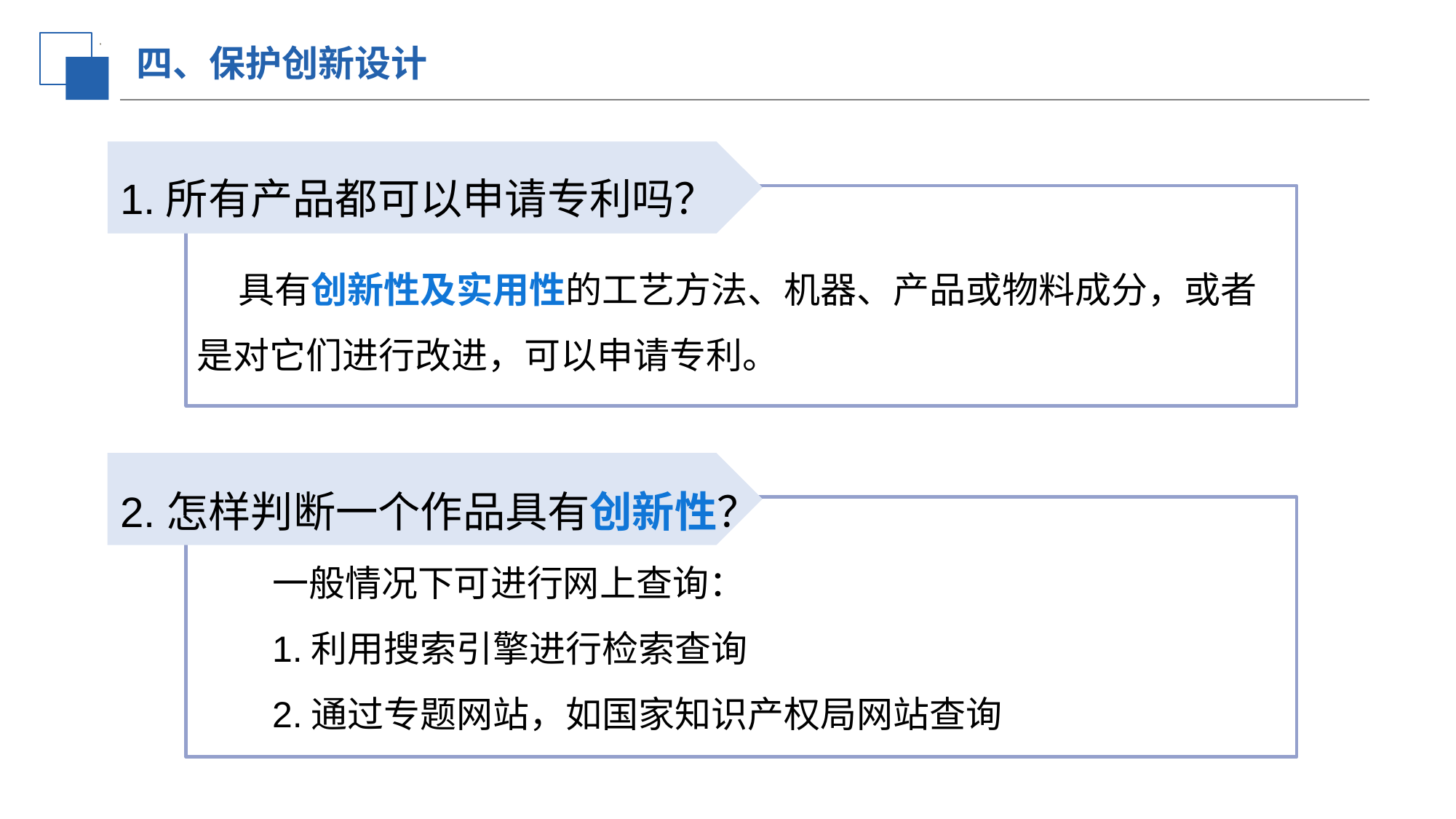

四、保护创新设计

1.所有产品都可以申请专利吗？

    具有创新性及实用性的工艺方法、机器、产品或物料成分，或者是对它们进行改进，可以申请专利。

2.怎样判断一个作品具有创新性？

一般情况下可进行网上查询：
1.利用搜索引擎进行检索查询
2.通过专题网站，如国家知识产权局网站查询